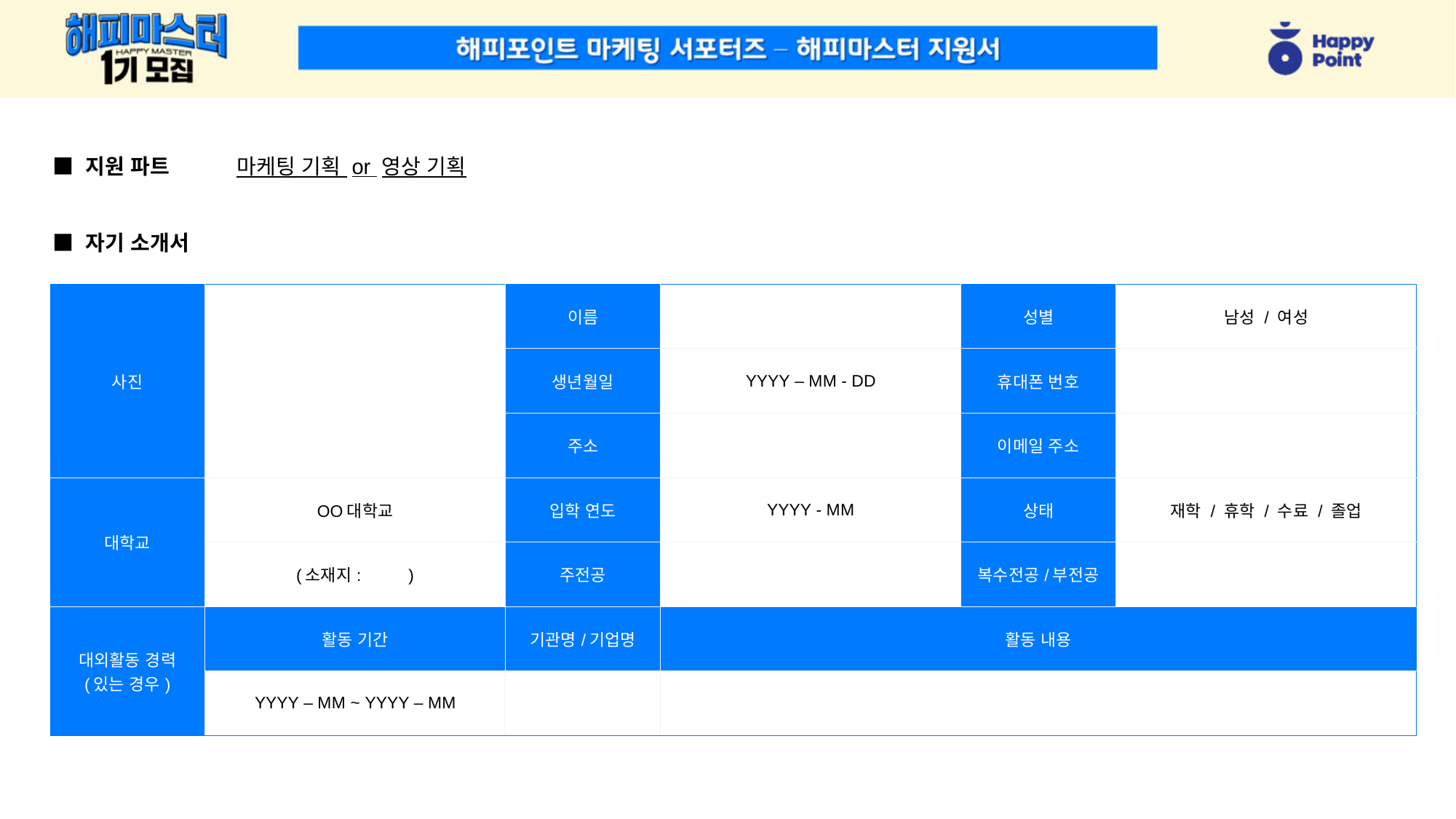

마케팅 기획 or 영상 기획
■ 지원 파트
■ 자기 소개서
| 사진 |  | 이름 |  | 성별 | 남성 / 여성 |
| --- | --- | --- | --- | --- | --- |
|  |  | 생년월일 | YYYY – MM - DD | 휴대폰 번호 |  |
|  |  | 주소 |  | 이메일 주소 |  |
| 대학교 | OO대학교 | 입학 연도 | YYYY - MM | 상태 | 재학 / 휴학 / 수료 / 졸업 |
|  | (소재지: ) | 주전공 |  | 복수전공/부전공 |  |
| 대외활동 경력 (있는 경우) | 활동 기간 | 기관명/기업명 | 활동 내용 |  |  |
|  | YYYY – MM ~ YYYY – MM |  |  |  |  |